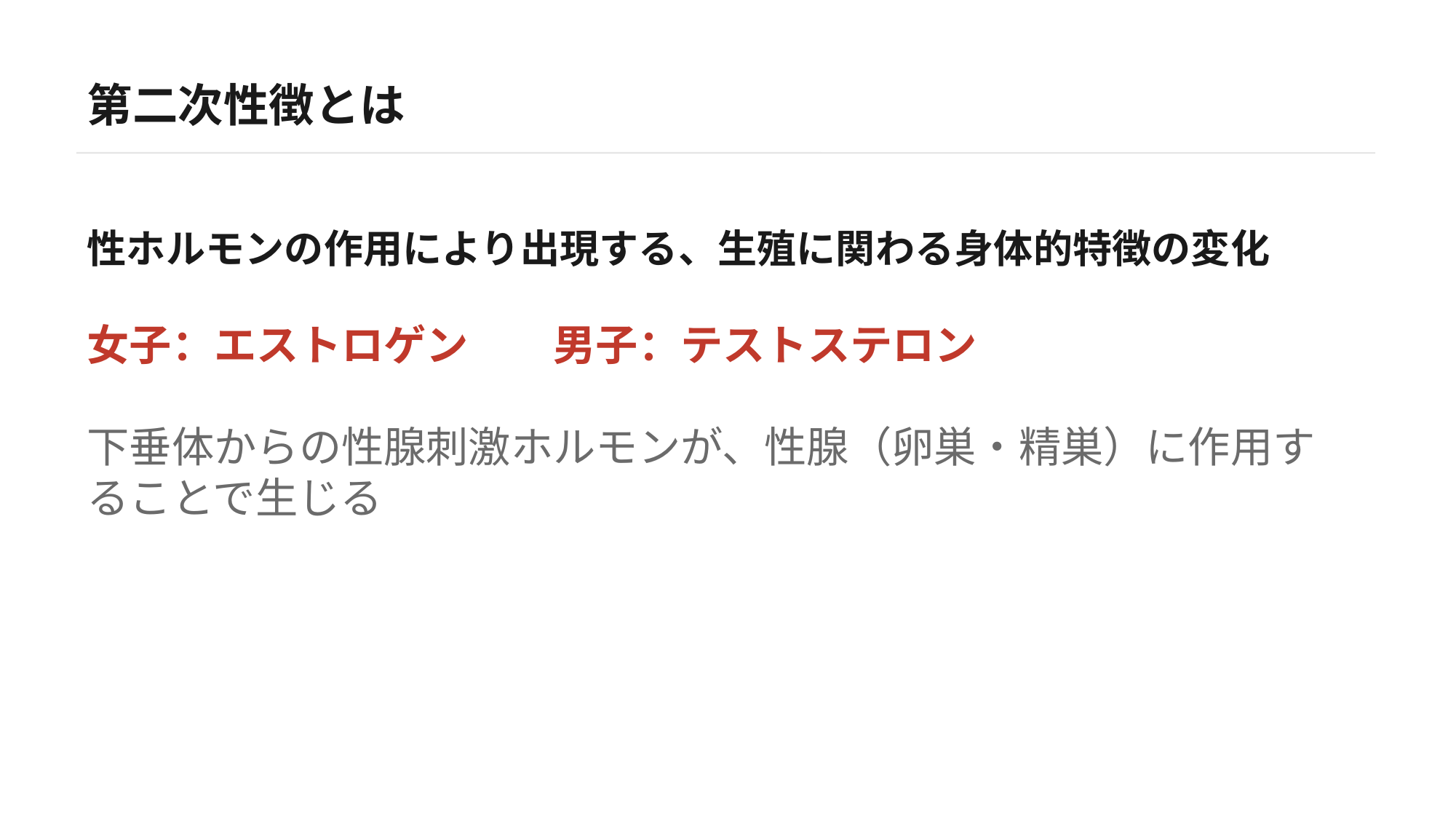

第二次性徴とは

性ホルモンの作用により出現する、生殖に関わる身体的特徴の変化

女子：エストロゲン　　男子：テストステロン

下垂体からの性腺刺激ホルモンが、性腺（卵巣・精巣）に作用することで生じる